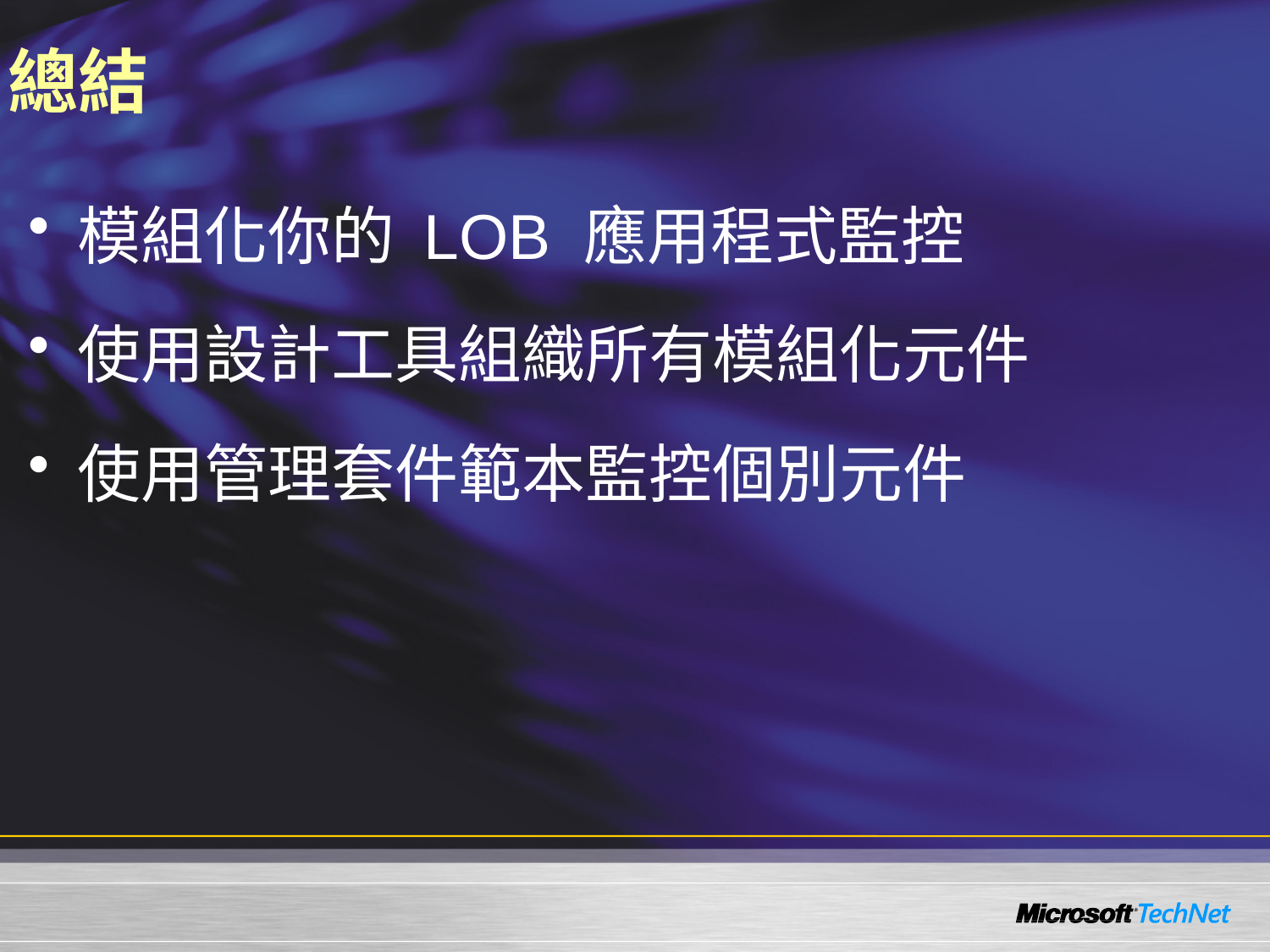

# 總結
模組化你的 LOB 應用程式監控
使用設計工具組織所有模組化元件
使用管理套件範本監控個別元件